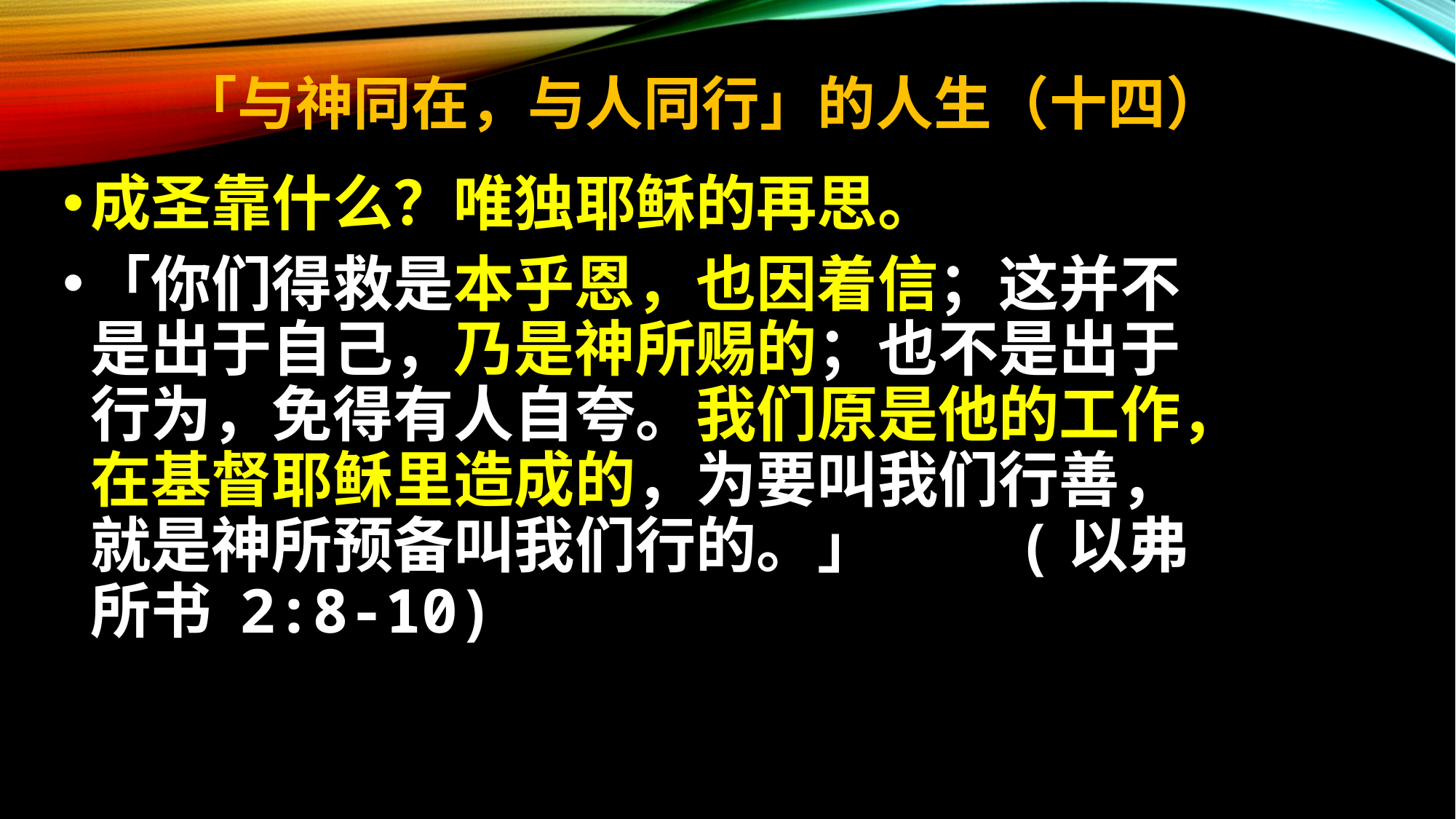

# 「与神同在，与人同行」的人生（十四）
成圣靠什么？唯独耶稣的再思。
「你们得救是本乎恩，也因着信；这并不是出于自己，乃是神所赐的；也不是出于行为，免得有人自夸。我们原是他的工作，在基督耶稣里造成的，为要叫我们行善，就是神所预备叫我们行的。」         (以弗所书 2:8-10)